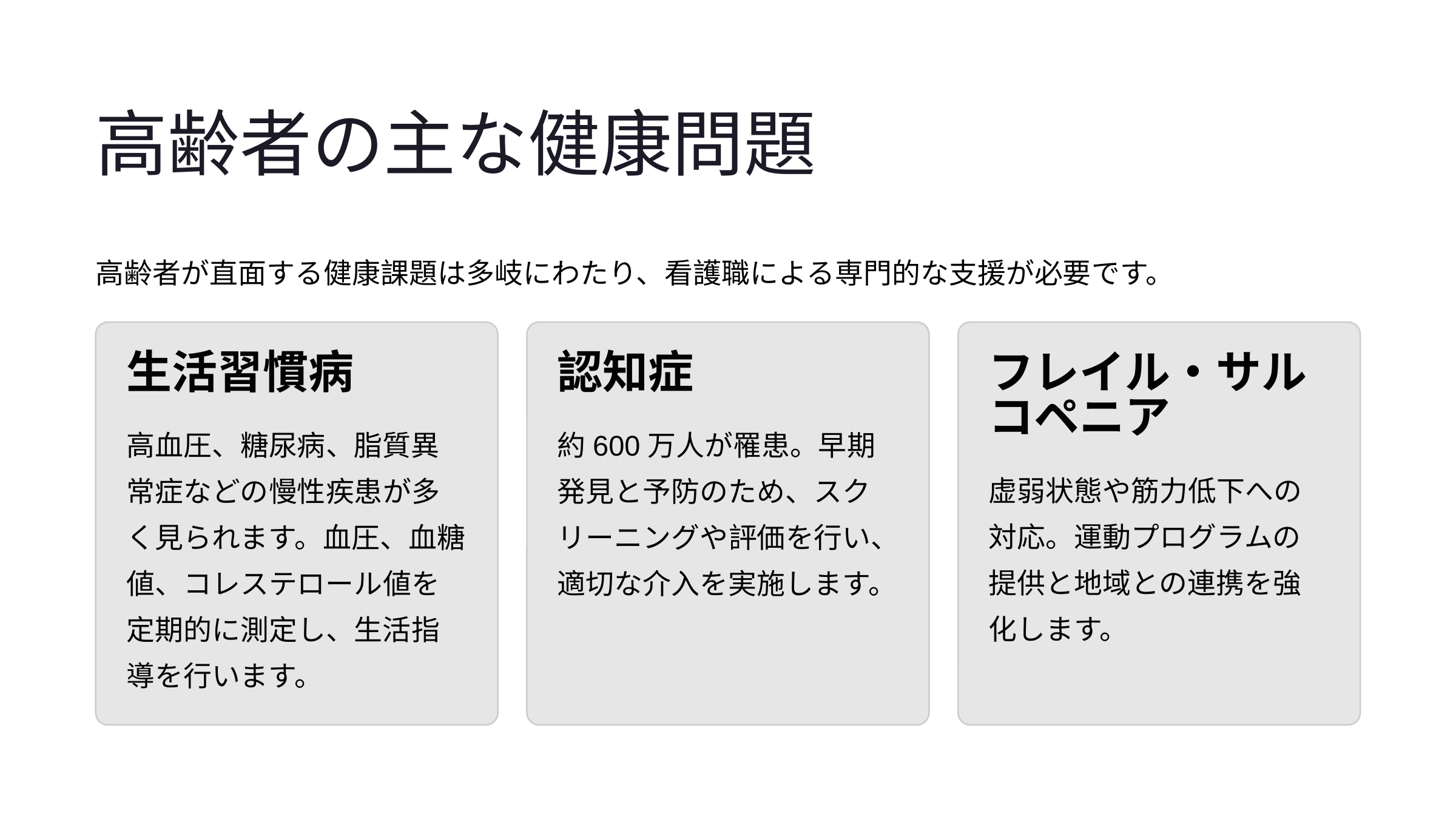

高齢者の主な健康問題
高齢者が直面する健康課題は多岐にわたり、看護職による専門的な支援が必要です。

生活習慣病
認知症
フレイル・サルコペニア
高血圧、糖尿病、脂質異常症などの慢性疾患が多く見られます。血圧、血糖値、コレステロール値を定期的に測定し、生活指導を行います。
約600万人が罹患。早期発見と予防のため、スクリーニングや評価を行い、適切な介入を実施します。
虚弱状態や筋力低下への対応。運動プログラムの提供と地域との連携を強化します。